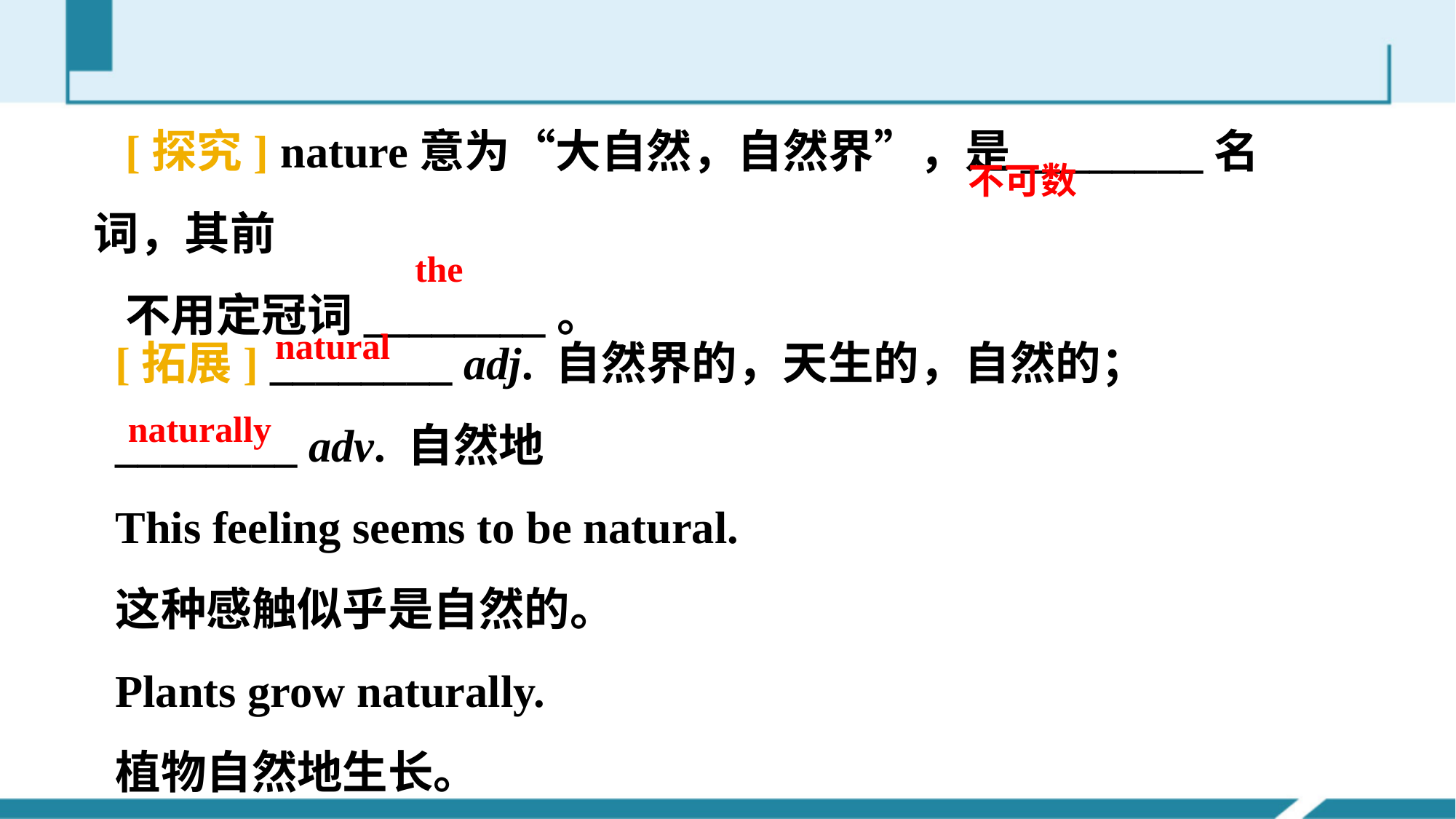

[探究] nature意为“大自然，自然界”，是________名词，其前
不用定冠词________。
不可数
the
[拓展] ________ adj. 自然界的，天生的，自然的；________ adv. 自然地
This feeling seems to be natural.
这种感触似乎是自然的。
Plants grow naturally.
植物自然地生长。
natural
naturally